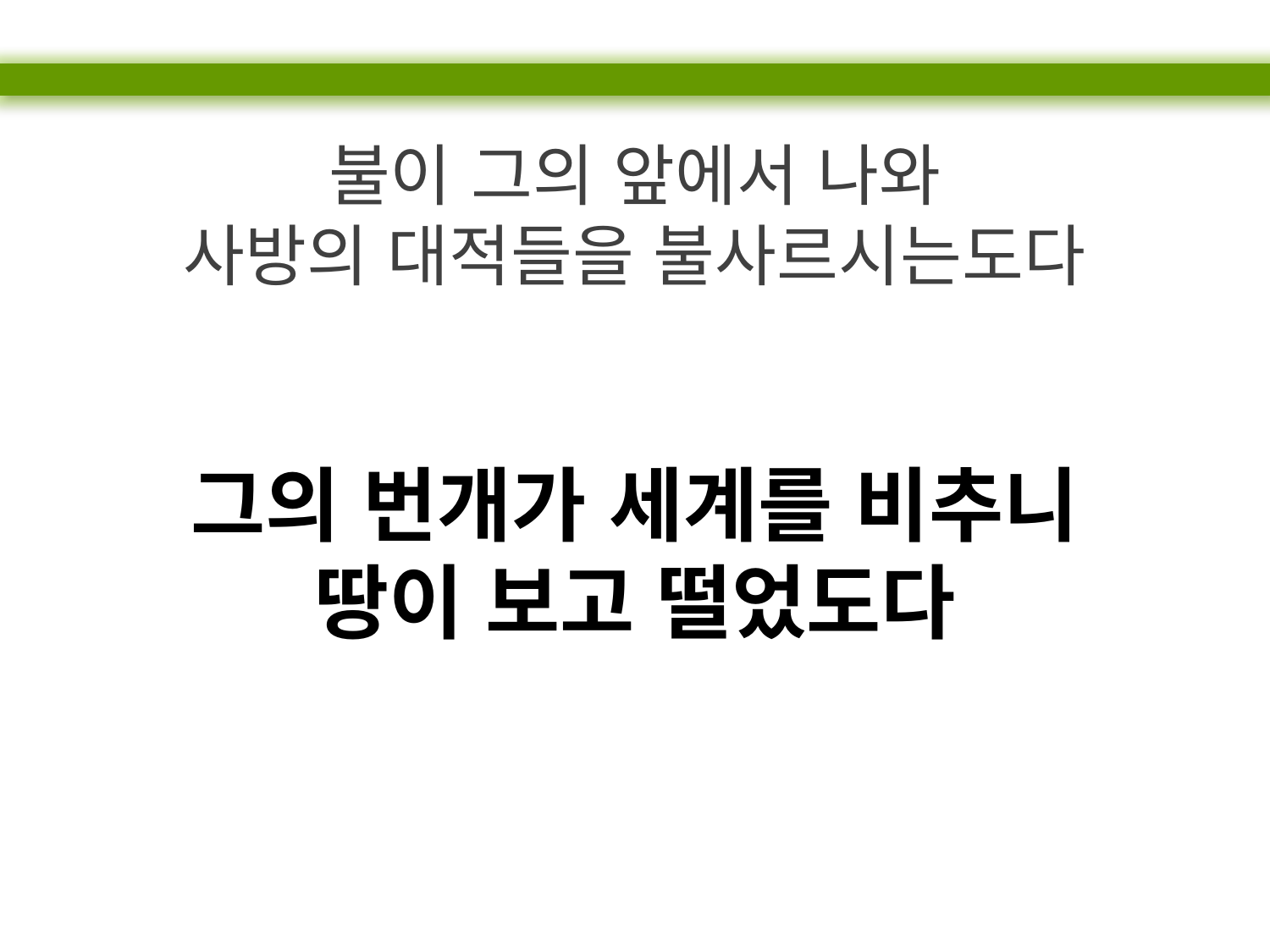

불이 그의 앞에서 나와
사방의 대적들을 불사르시는도다
그의 번개가 세계를 비추니
땅이 보고 떨었도다